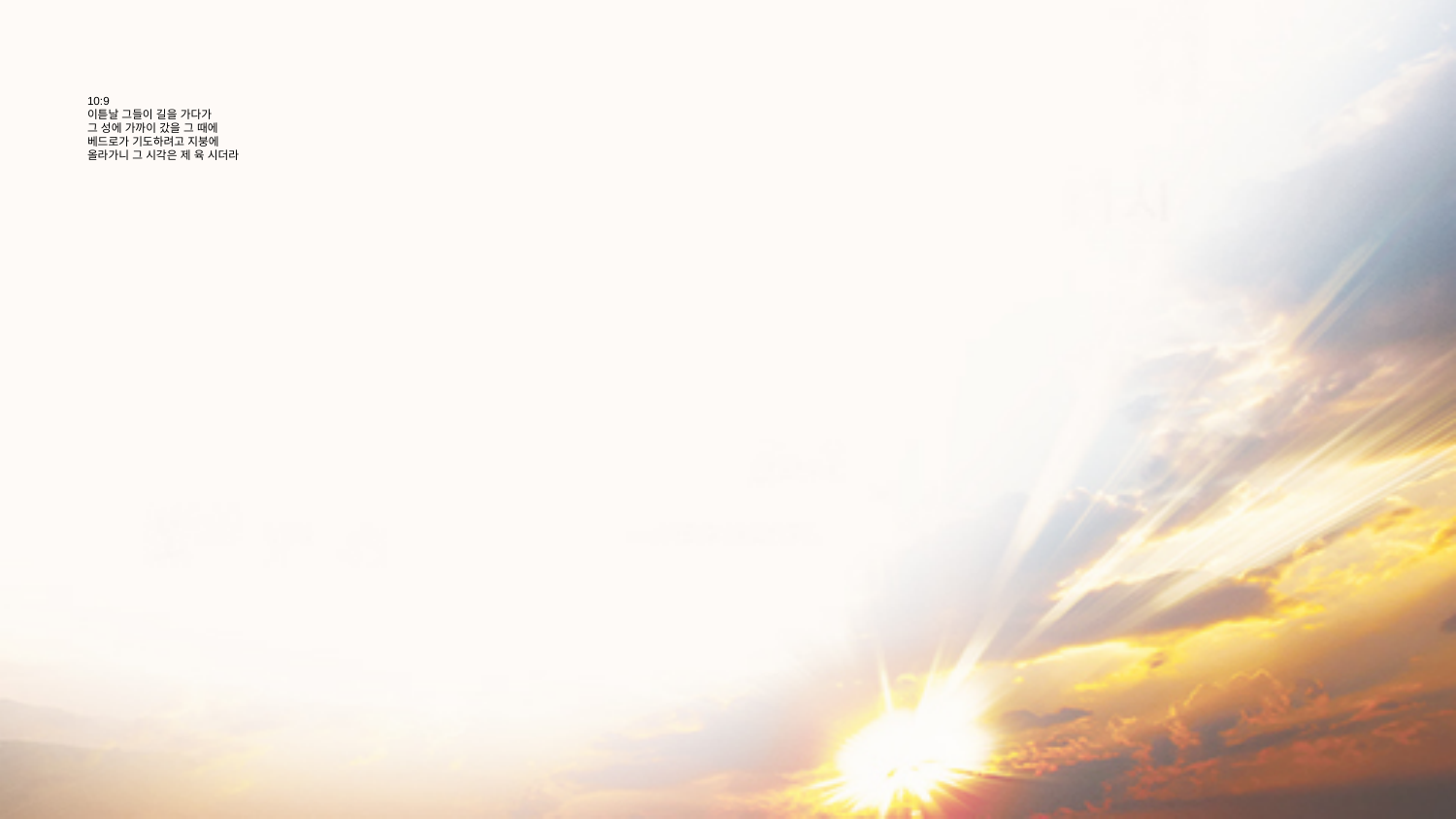

# 10:9 이튿날 그들이 길을 가다가 그 성에 가까이 갔을 그 때에 베드로가 기도하려고 지붕에 올라가니 그 시각은 제 육 시더라